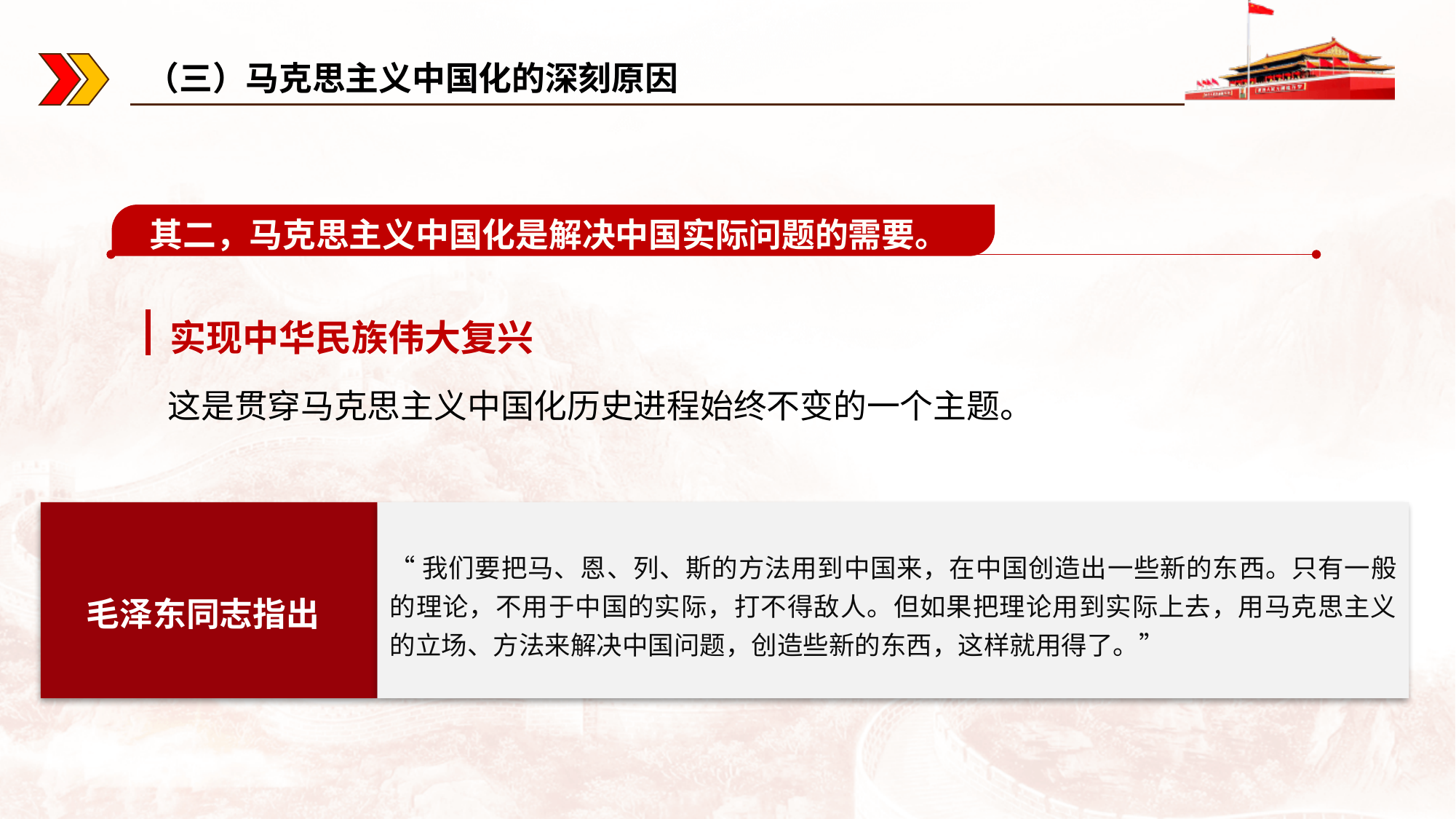

（三）马克思主义中国化的深刻原因

其二，马克思主义中国化是解决中国实际问题的需要。
实现中华民族伟大复兴
这是贯穿马克思主义中国化历史进程始终不变的一个主题。

“我们要把马、恩、列、斯的方法用到中国来，在中国创造出一些新的东西。只有一般的理论，不用于中国的实际，打不得敌人。但如果把理论用到实际上去，用马克思主义的立场、方法来解决中国问题，创造些新的东西，这样就用得了。”
毛泽东同志指出